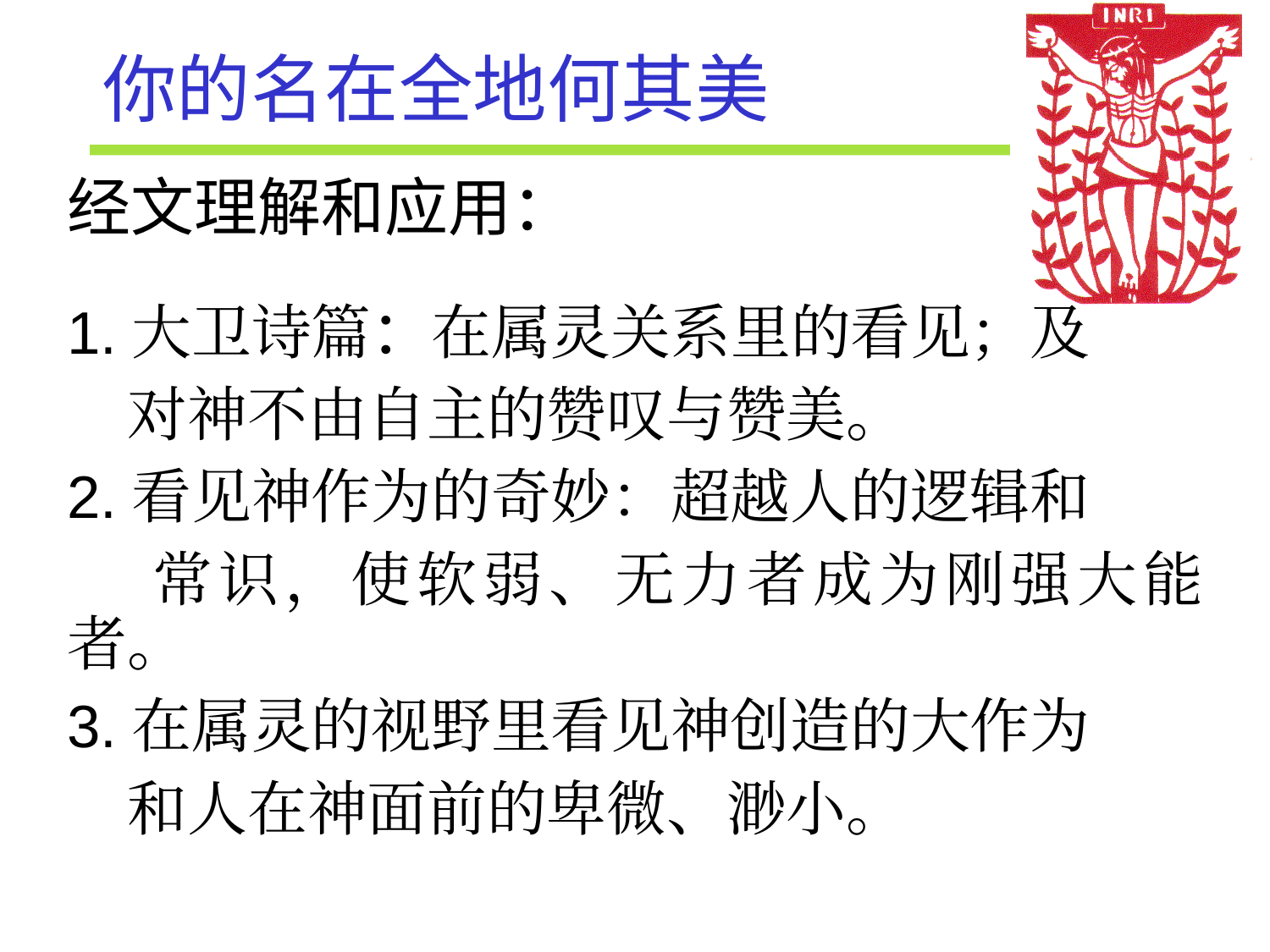

# 你的名在全地何其美
经文理解和应用：

1.大卫诗篇：在属灵关系里的看见；及
   对神不由自主的赞叹与赞美。
2.看见神作为的奇妙：超越人的逻辑和
   常识，使软弱、无力者成为刚强大能者。
3.在属灵的视野里看见神创造的大作为
   和人在神面前的卑微、渺小。